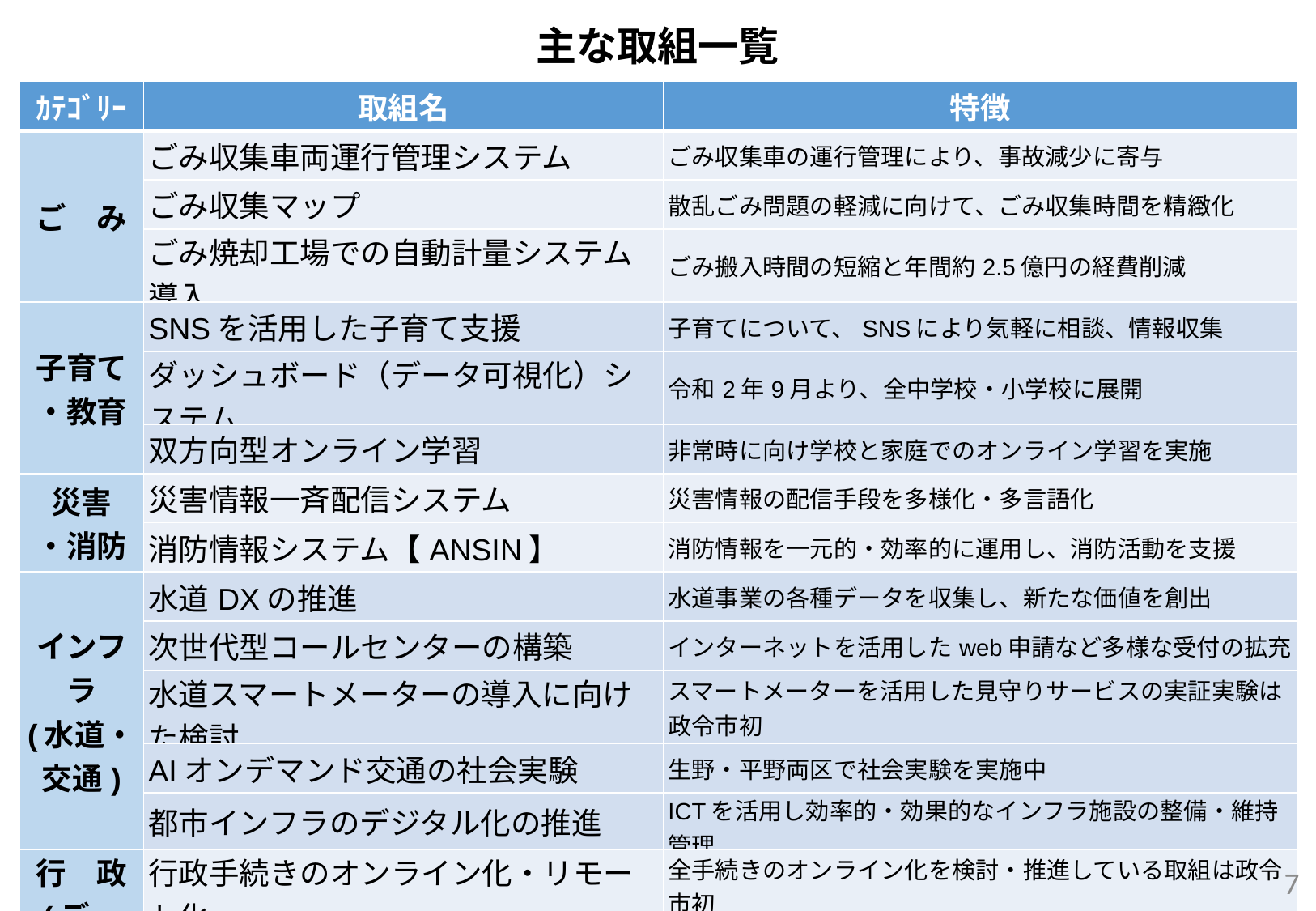

主な取組一覧
| ｶﾃｺﾞﾘｰ | 取組名 | 特徴 |
| --- | --- | --- |
| ご　み | ごみ収集車両運行管理システム | ごみ収集車の運行管理により、事故減少に寄与 |
|  | ごみ収集マップ | 散乱ごみ問題の軽減に向けて、ごみ収集時間を精緻化 |
|  | ごみ焼却工場での自動計量システム導入 | ごみ搬入時間の短縮と年間約2.5億円の経費削減 |
| 子育て ・教育 | SNSを活用した子育て支援 | 子育てについて、SNSにより気軽に相談、情報収集 |
|  | ダッシュボード（データ可視化）システム | 令和2年9月より、全中学校・小学校に展開 |
|  | 双方向型オンライン学習 | 非常時に向け学校と家庭でのオンライン学習を実施 |
| 災害 ・消防 | 災害情報一斉配信システム | 災害情報の配信手段を多様化・多言語化 |
|  | 消防情報システム【ANSIN】 | 消防情報を一元的・効率的に運用し、消防活動を支援 |
| インフラ (水道・交通) | 水道DXの推進 | 水道事業の各種データを収集し、新たな価値を創出 |
|  | 次世代型コールセンターの構築 | インターネットを活用したweb申請など多様な受付の拡充 |
|  | 水道スマートメーターの導入に向けた検討 | スマートメーターを活用した見守りサービスの実証実験は政令市初 |
|  | AIオンデマンド交通の社会実験 | 生野・平野両区で社会実験を実施中 |
|  | 都市インフラのデジタル化の推進 | ICTを活用し効率的・効果的なインフラ施設の整備・維持管理 |
| 行　政 (データ) | 行政手続きのオンライン化・リモート化 | 全手続きのオンライン化を検討・推進している取組は政令市初 |
|  | データ分析（総合コールセンター） | AI分析結果を生かし、令和3年10月より自動音声応答を導入 |
7